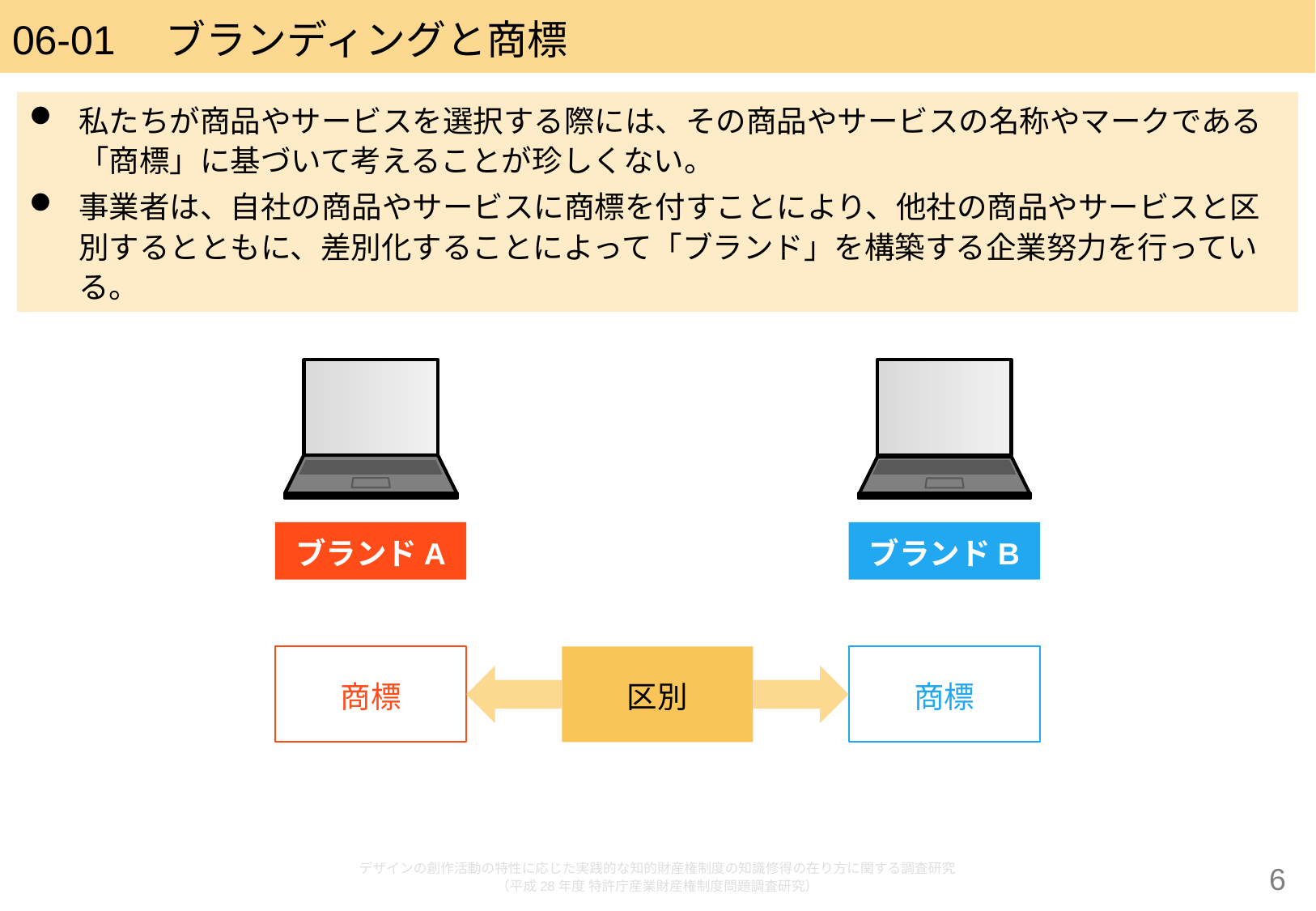

# 06-01　ブランディングと商標
私たちが商品やサービスを選択する際には、その商品やサービスの名称やマークである「商標」に基づいて考えることが珍しくない。
事業者は、自社の商品やサービスに商標を付すことにより、他社の商品やサービスと区別するとともに、差別化することによって「ブランド」を構築する企業努力を行っている。

ブランドA
ブランドB
区別
商標
商標

デザインの創作活動の特性に応じた実践的な知的財産権制度の知識修得の在り方に関する調査研究
（平成28年度 特許庁産業財産権制度問題調査研究）
6